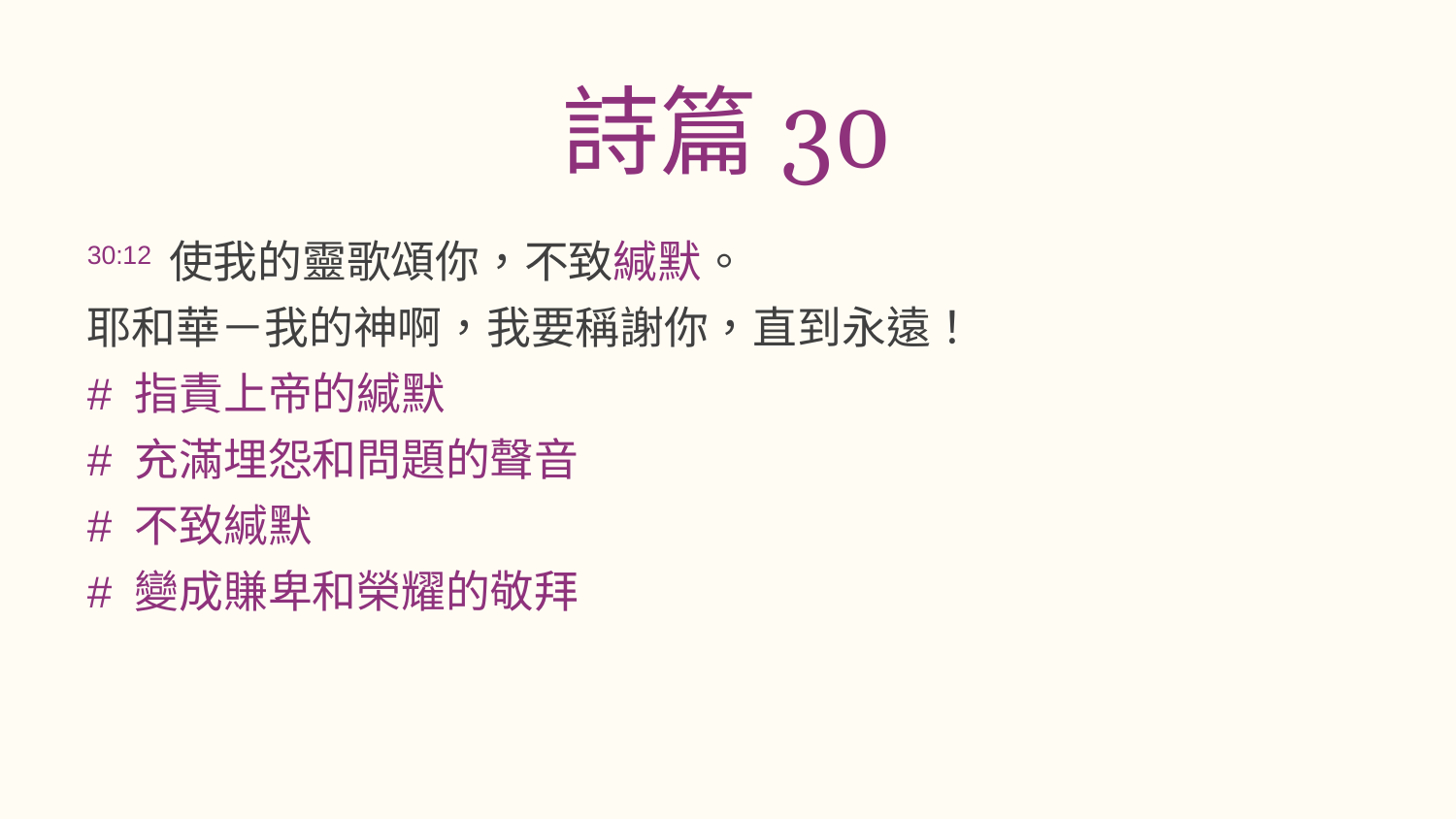

詩篇30
30:12 使我的靈歌頌你，不致緘默。
耶和華－我的神啊，我要稱謝你，直到永遠！
# 指責上帝的緘默
# 充滿埋怨和問題的聲音
# 不致緘默
# 變成賺卑和榮耀的敬拜